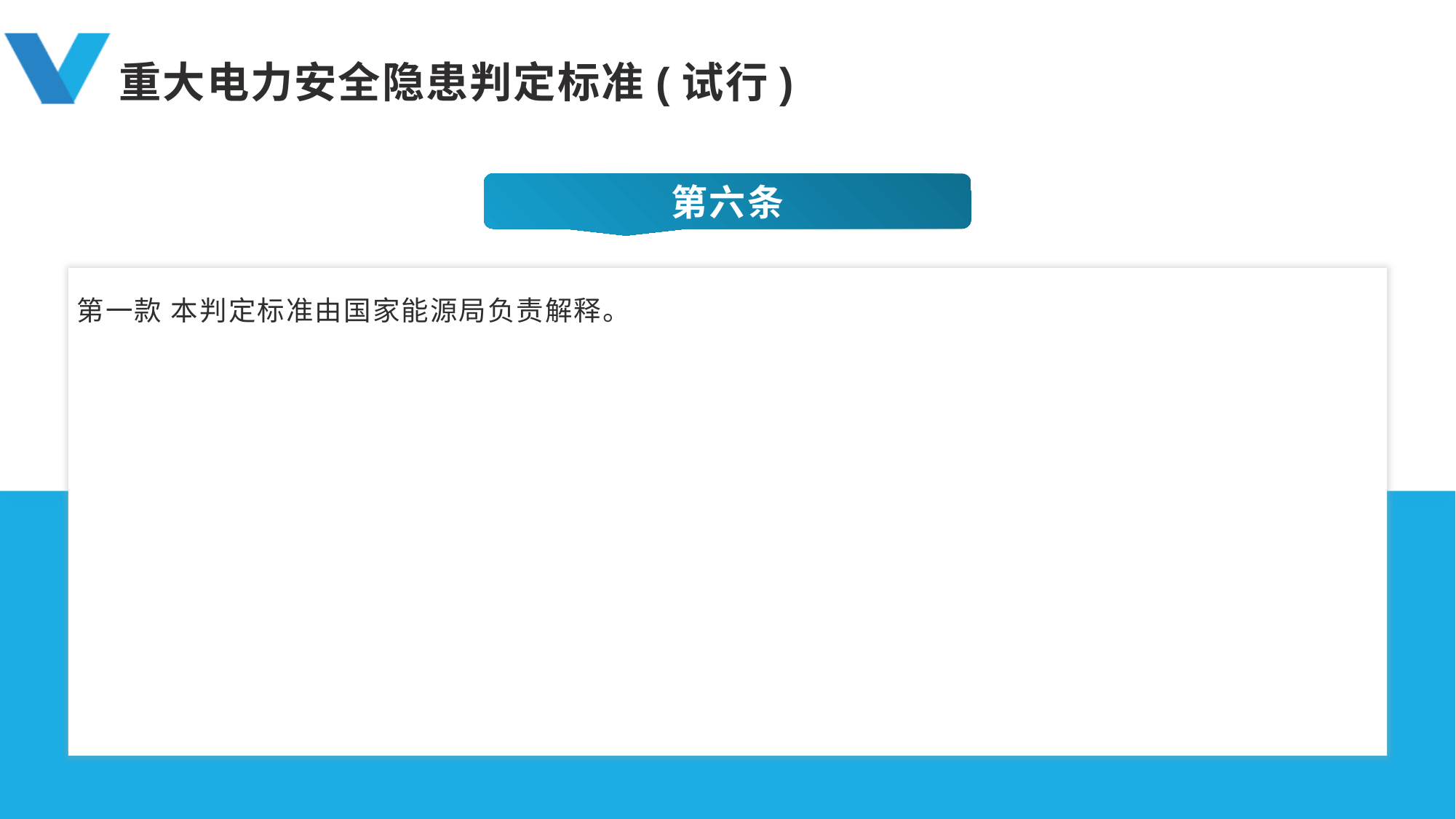

重大电力安全隐患判定标准(试行)
第六条
第一款 本判定标准由国家能源局负责解释。